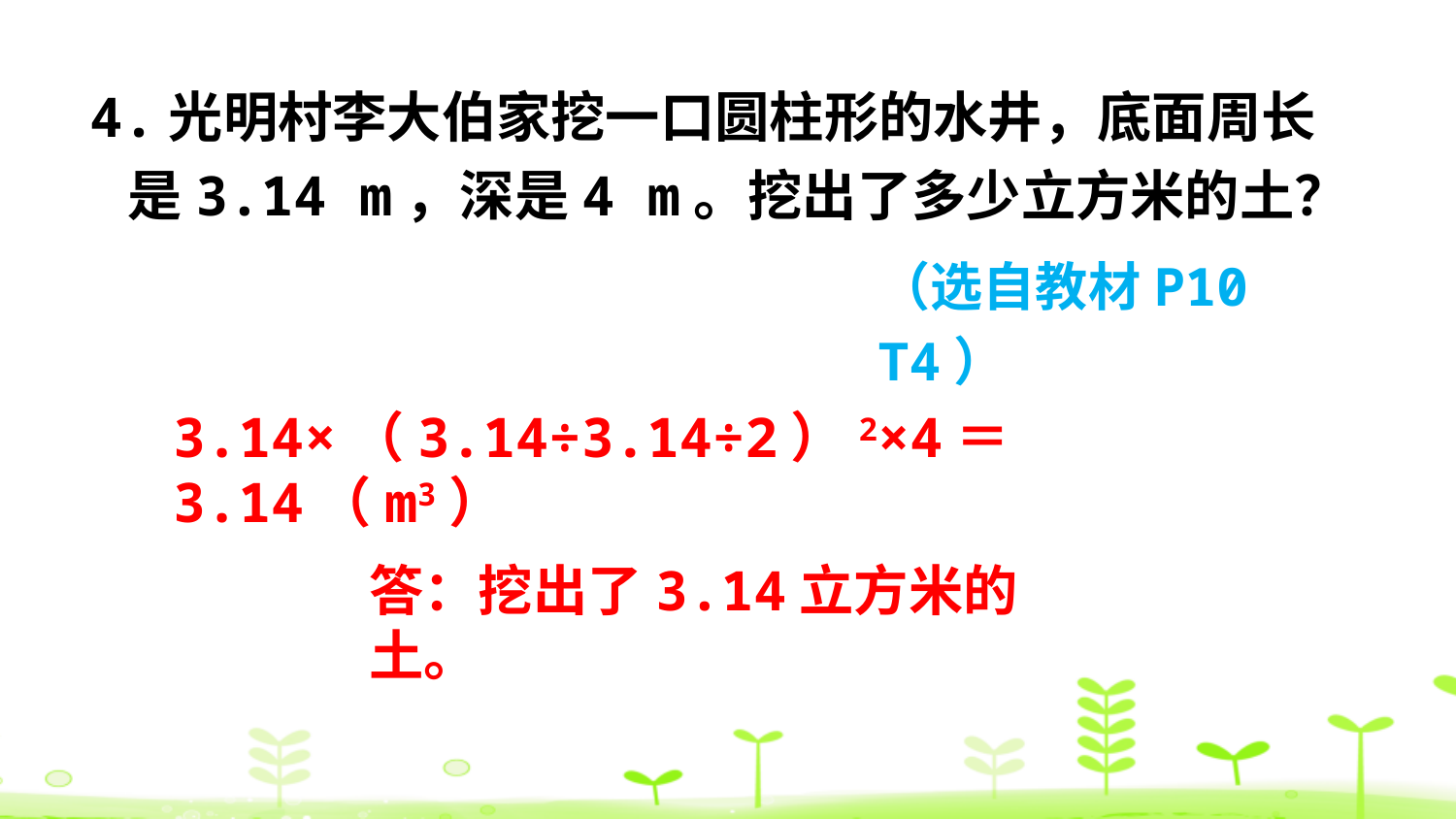

4.光明村李大伯家挖一口圆柱形的水井，底面周长
  是3.14 m，深是4 m。挖出了多少立方米的土？
（选自教材P10 T4）
3.14×（3.14÷3.14÷2）2×4＝3.14（m3）
答：挖出了3.14立方米的土。